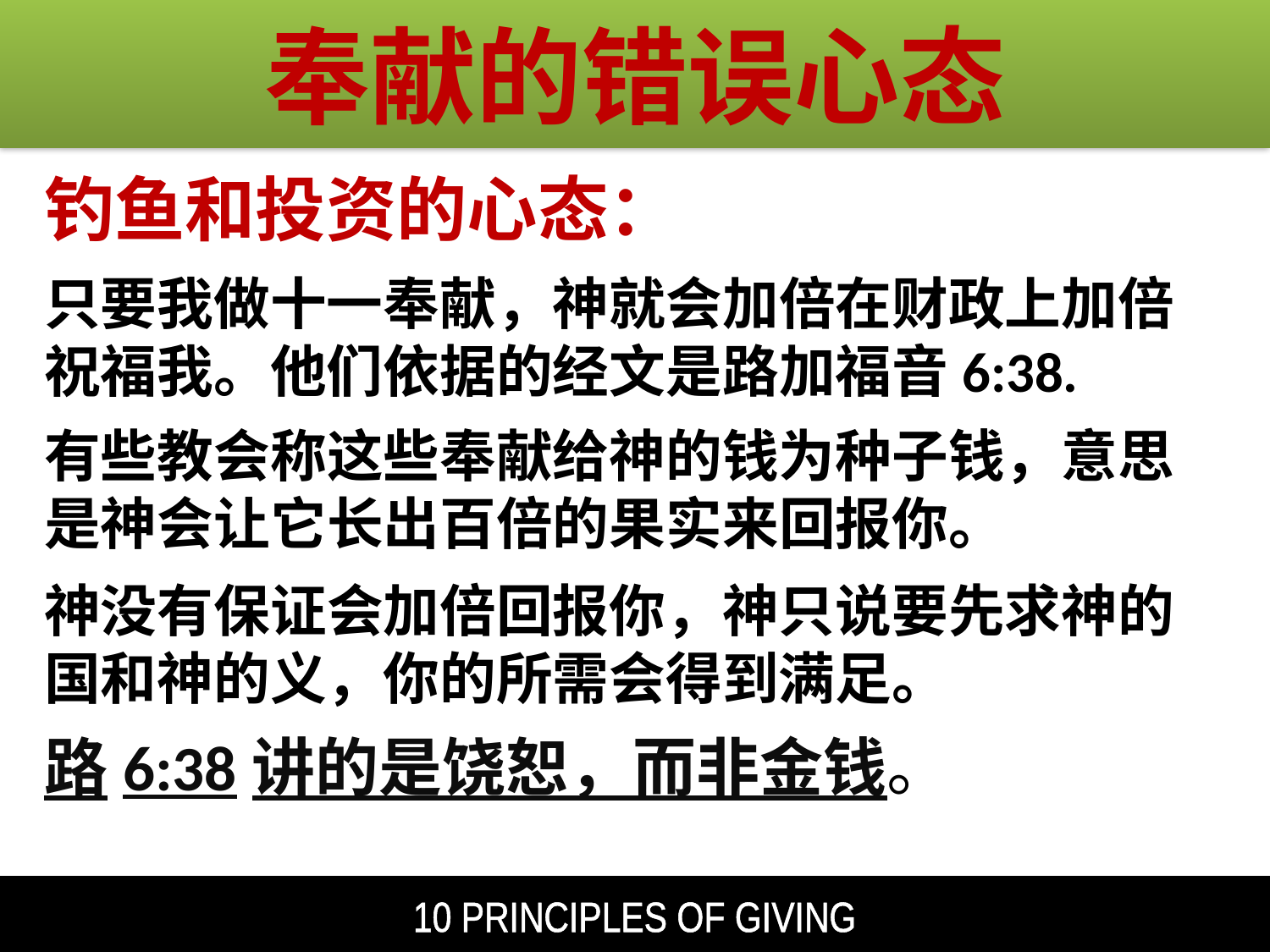

奉献的错误心态
钓鱼和投资的心态：

只要我做十一奉献，神就会加倍在财政上加倍祝福我。他们依据的经文是路加福音6:38.

有些教会称这些奉献给神的钱为种子钱，意思是神会让它长出百倍的果实来回报你。

神没有保证会加倍回报你，神只说要先求神的国和神的义，你的所需会得到满足。

路6:38讲的是饶恕，而非金钱。

10 PRINCIPLES OF GIVING